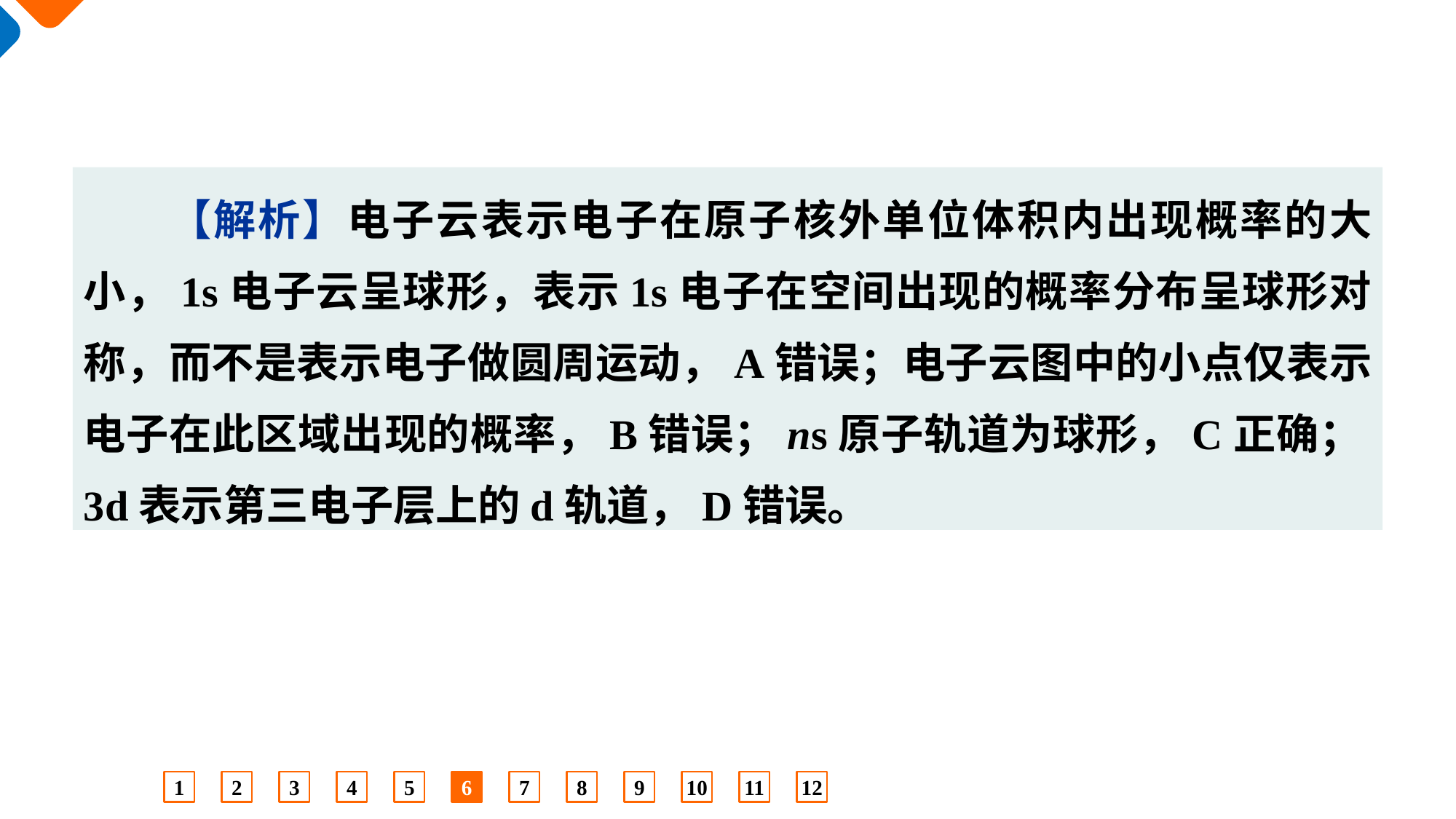

【解析】电子云表示电子在原子核外单位体积内出现概率的大小，1s电子云呈球形，表示1s电子在空间出现的概率分布呈球形对称，而不是表示电子做圆周运动，A错误；电子云图中的小点仅表示电子在此区域出现的概率，B错误；ns原子轨道为球形，C正确；3d表示第三电子层上的d轨道，D错误。
1
2
3
4
5
6
7
8
9
10
11
12